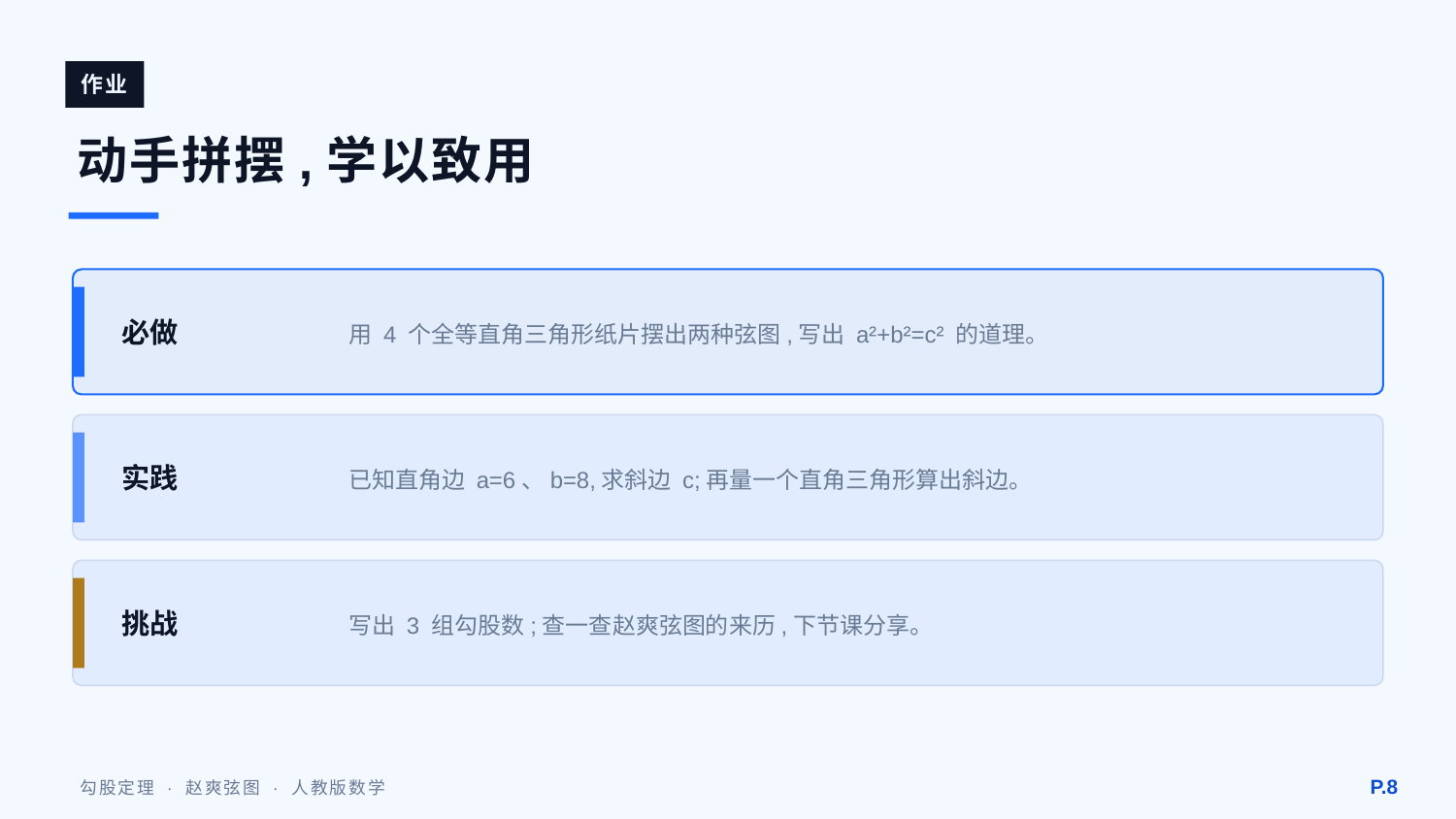

作业

动手拼摆,学以致用

用 4 个全等直角三角形纸片摆出两种弦图,写出 a²+b²=c² 的道理。
必做

已知直角边 a=6、b=8,求斜边 c;再量一个直角三角形算出斜边。
实践

写出 3 组勾股数;查一查赵爽弦图的来历,下节课分享。
挑战

P.8
勾股定理 · 赵爽弦图 · 人教版数学